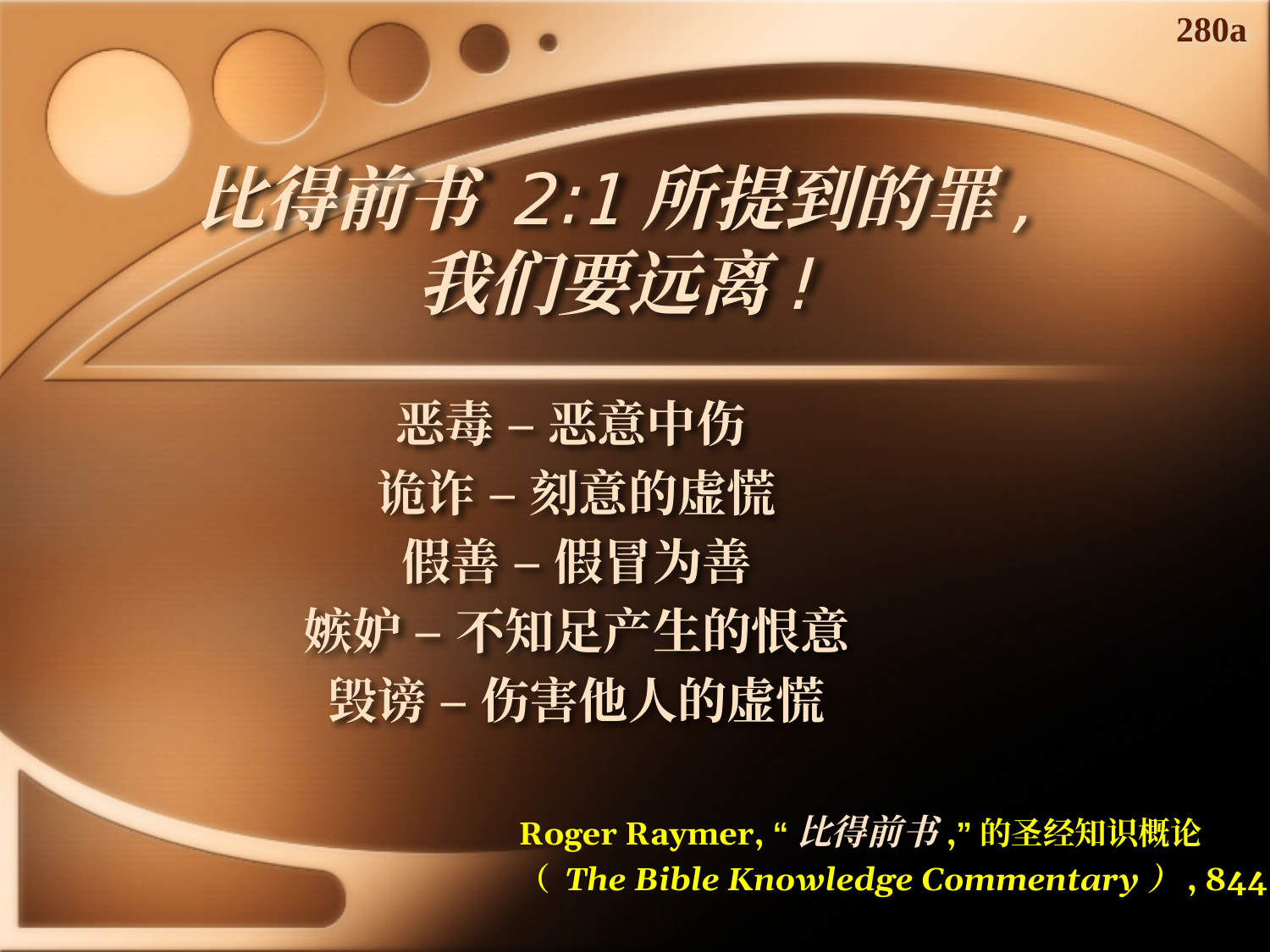

280a
# 比得前书 2:1所提到的罪, 我们要远离!
恶毒 – 恶意中伤
诡诈 – 刻意的虚慌
假善 – 假冒为善
嫉妒 – 不知足产生的恨意
毁谤 – 伤害他人的虚慌
Roger Raymer, “比得前书,”的圣经知识概论
（ The Bible Knowledge Commentary）, 844